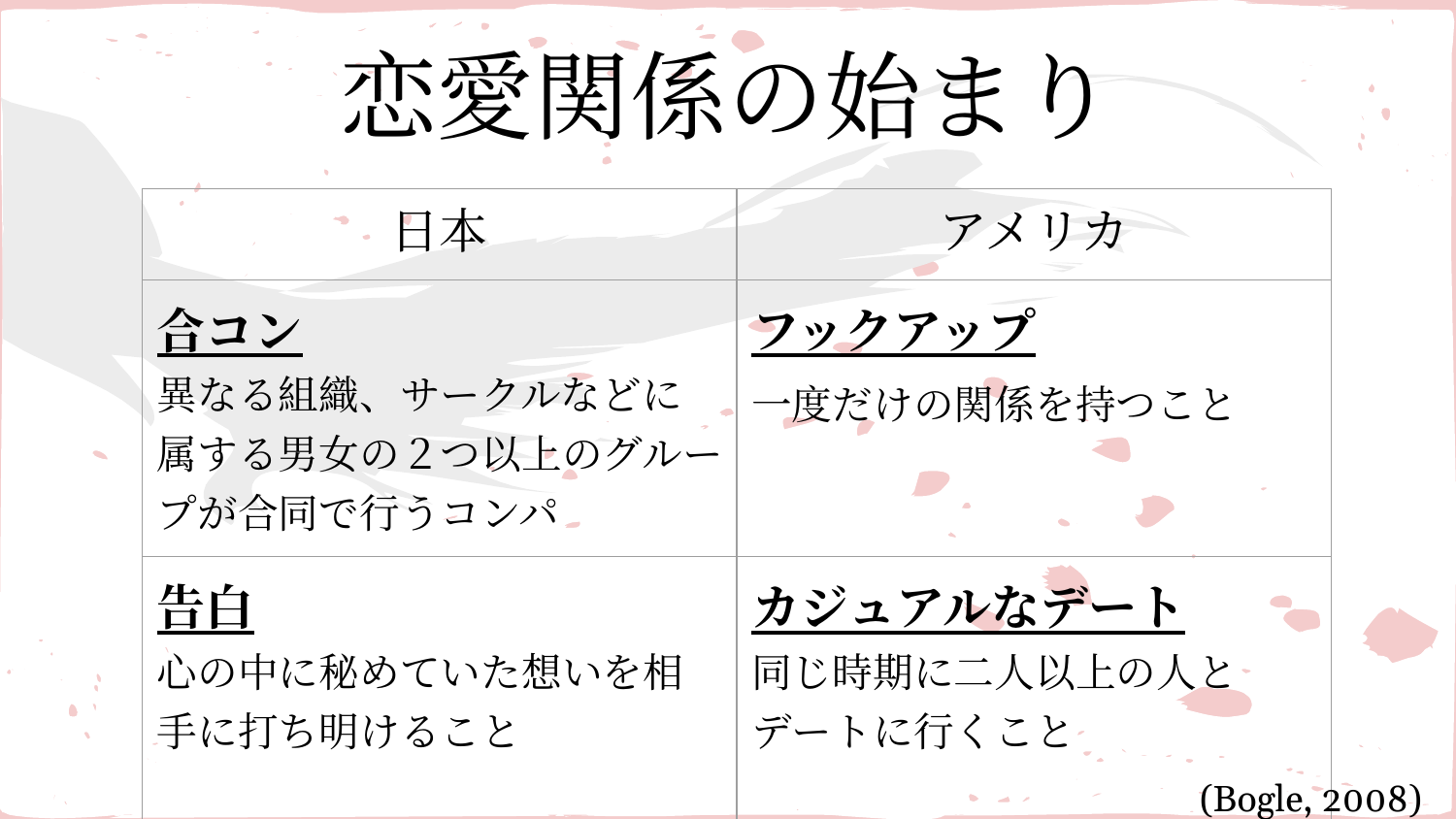

# 恋愛関係の始まり
| 日本 | アメリカ |
| --- | --- |
| 合コン 異なる組織、サークルなどに属する男女の２つ以上のグループが合同で行うコンパ | フックアップ 一度だけの関係を持つこと |
| 告白 心の中に秘めていた想いを相手に打ち明けること | カジュアルなデート 同じ時期に二人以上の人と デートに行くこと |
(Bogle, 2008)